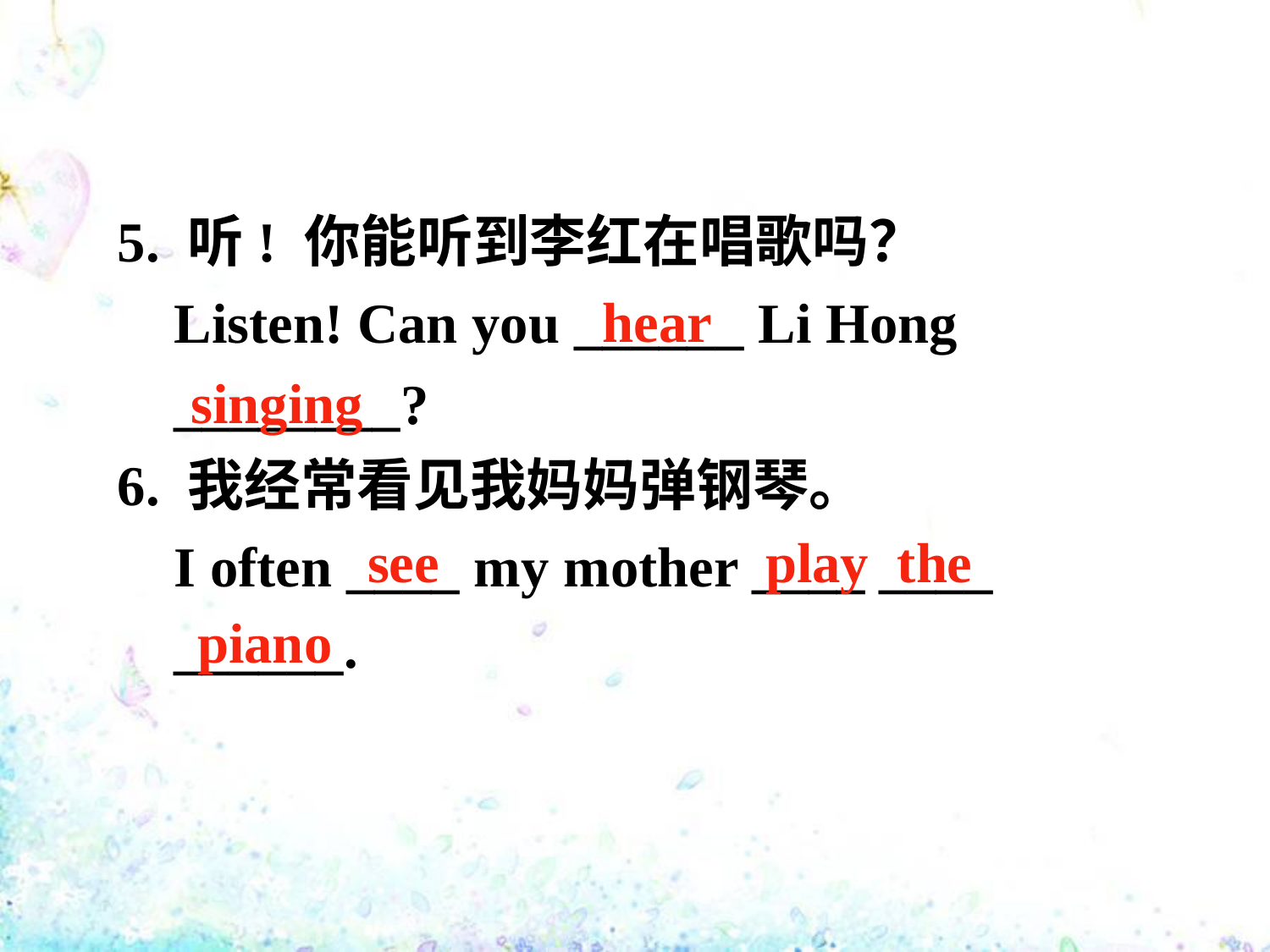

5. 听! 你能听到李红在唱歌吗？
    Listen! Can you ______ Li Hong
    ________?
6. 我经常看见我妈妈弹钢琴。
    I often ____ my mother ____ ____
    ______.
                              hear
 singing
            see                       play  the
piano